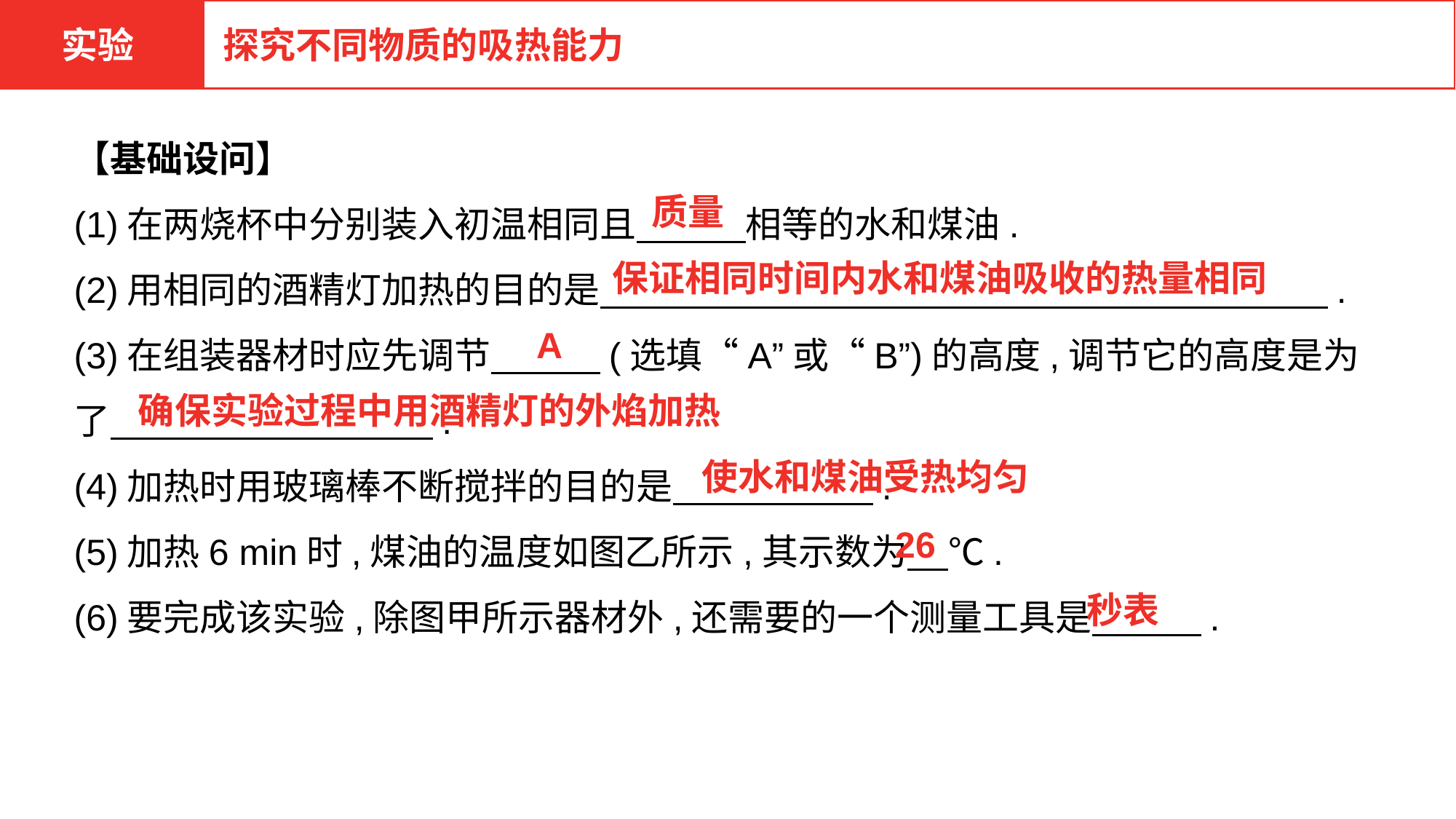

实验
探究不同物质的吸热能力
【基础设问】
(1)在两烧杯中分别装入初温相同且　　　相等的水和煤油.
(2)用相同的酒精灯加热的目的是　　　　　　　　　　　　　　　　　　　　.
(3)在组装器材时应先调节　　　(选填“A”或“B”)的高度,调节它的高度是为了　                                   .
(4)加热时用玻璃棒不断搅拌的目的是　                    .
(5)加热6 min时,煤油的温度如图乙所示,其示数为     ℃.
(6)要完成该实验,除图甲所示器材外,还需要的一个测量工具是　　　.
质量
保证相同时间内水和煤油吸收的热量相同
A
确保实验过程中用酒精灯的外焰加热
使水和煤油受热均匀
26
秒表